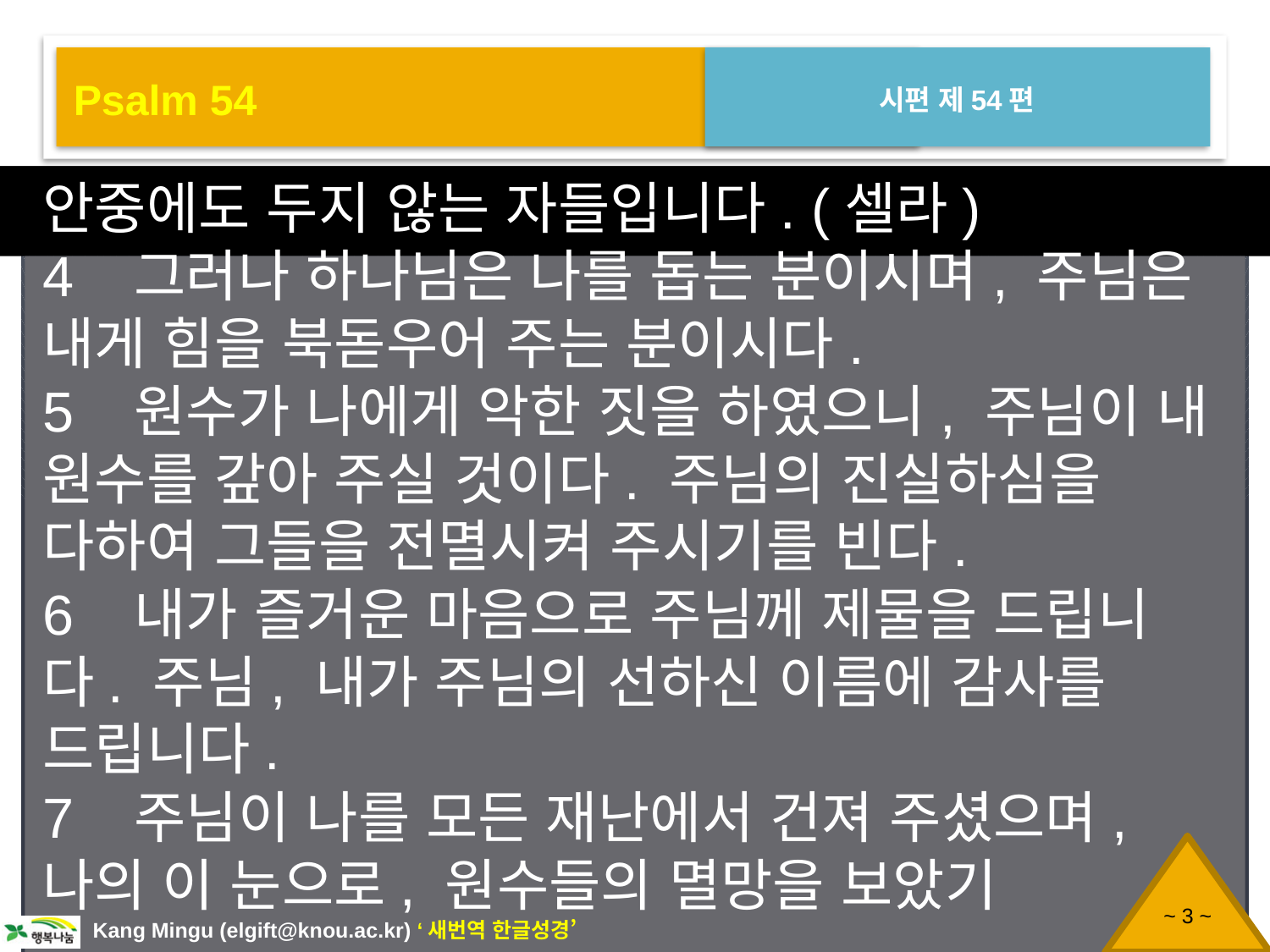

Psalm 54
시편 제54편
안중에도 두지 않는 자들입니다. (셀라)
4   그러나 하나님은 나를 돕는 분이시며, 주님은 내게 힘을 북돋우어 주는 분이시다.
5   원수가 나에게 악한 짓을 하였으니, 주님이 내 원수를 갚아 주실 것이다. 주님의 진실하심을 다하여 그들을 전멸시켜 주시기를 빈다.
6   내가 즐거운 마음으로 주님께 제물을 드립니다. 주님, 내가 주님의 선하신 이름에 감사를 드립니다.
7   주님이 나를 모든 재난에서 건져 주셨으며, 나의 이 눈으로, 원수들의 멸망을 보았기